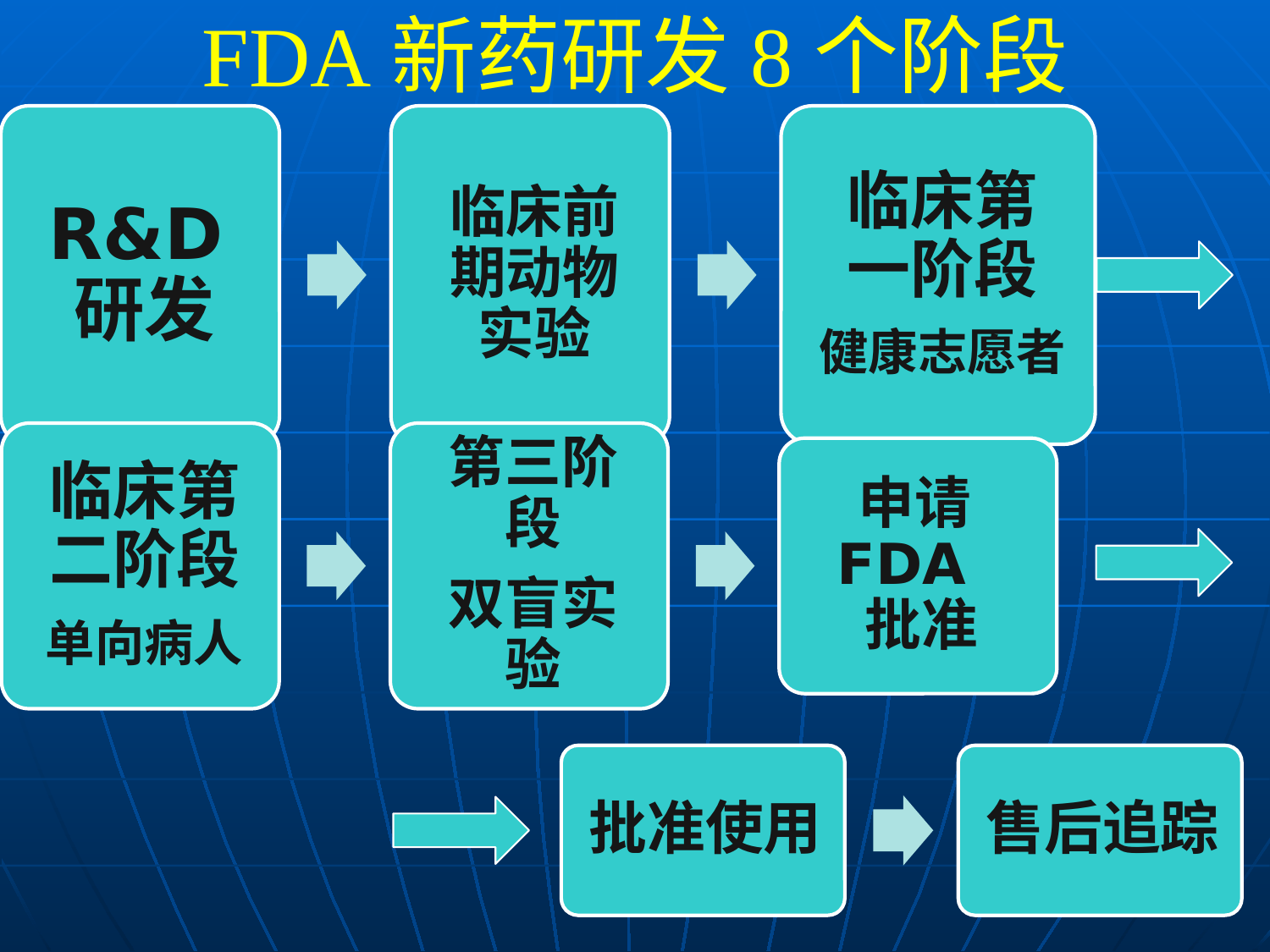

FDA新药研发8个阶段

R&D研发

临床前期动物实验

临床第一阶段
健康志愿者

临床第二阶段
单向病人

第三阶段
双盲实验

申请FDA   批准

批准使用

售后追踪